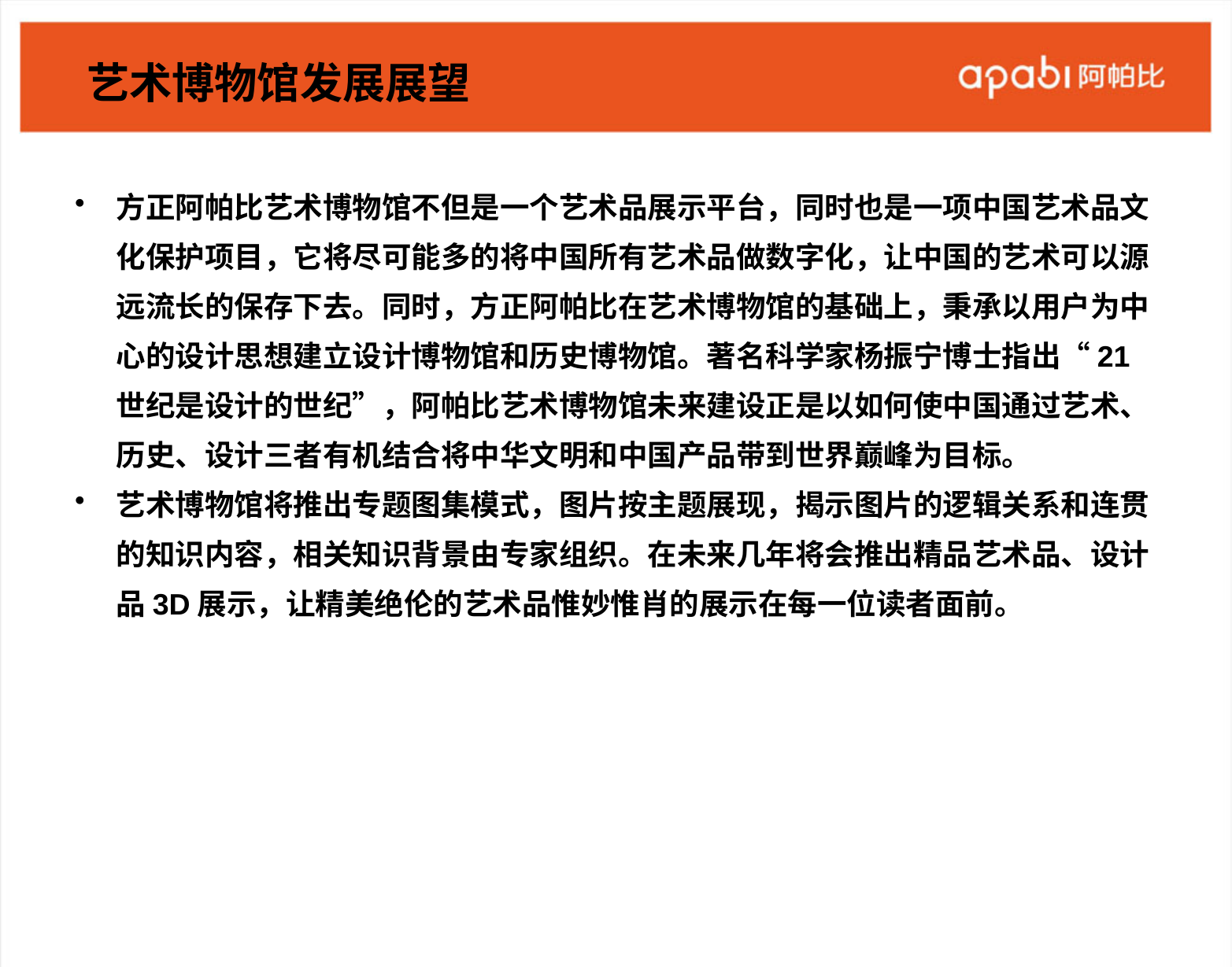

# 艺术博物馆发展展望
方正阿帕比艺术博物馆不但是一个艺术品展示平台，同时也是一项中国艺术品文化保护项目，它将尽可能多的将中国所有艺术品做数字化，让中国的艺术可以源远流长的保存下去。同时，方正阿帕比在艺术博物馆的基础上，秉承以用户为中心的设计思想建立设计博物馆和历史博物馆。著名科学家杨振宁博士指出“21世纪是设计的世纪”，阿帕比艺术博物馆未来建设正是以如何使中国通过艺术、历史、设计三者有机结合将中华文明和中国产品带到世界巅峰为目标。
艺术博物馆将推出专题图集模式，图片按主题展现，揭示图片的逻辑关系和连贯的知识内容，相关知识背景由专家组织。在未来几年将会推出精品艺术品、设计品3D展示，让精美绝伦的艺术品惟妙惟肖的展示在每一位读者面前。